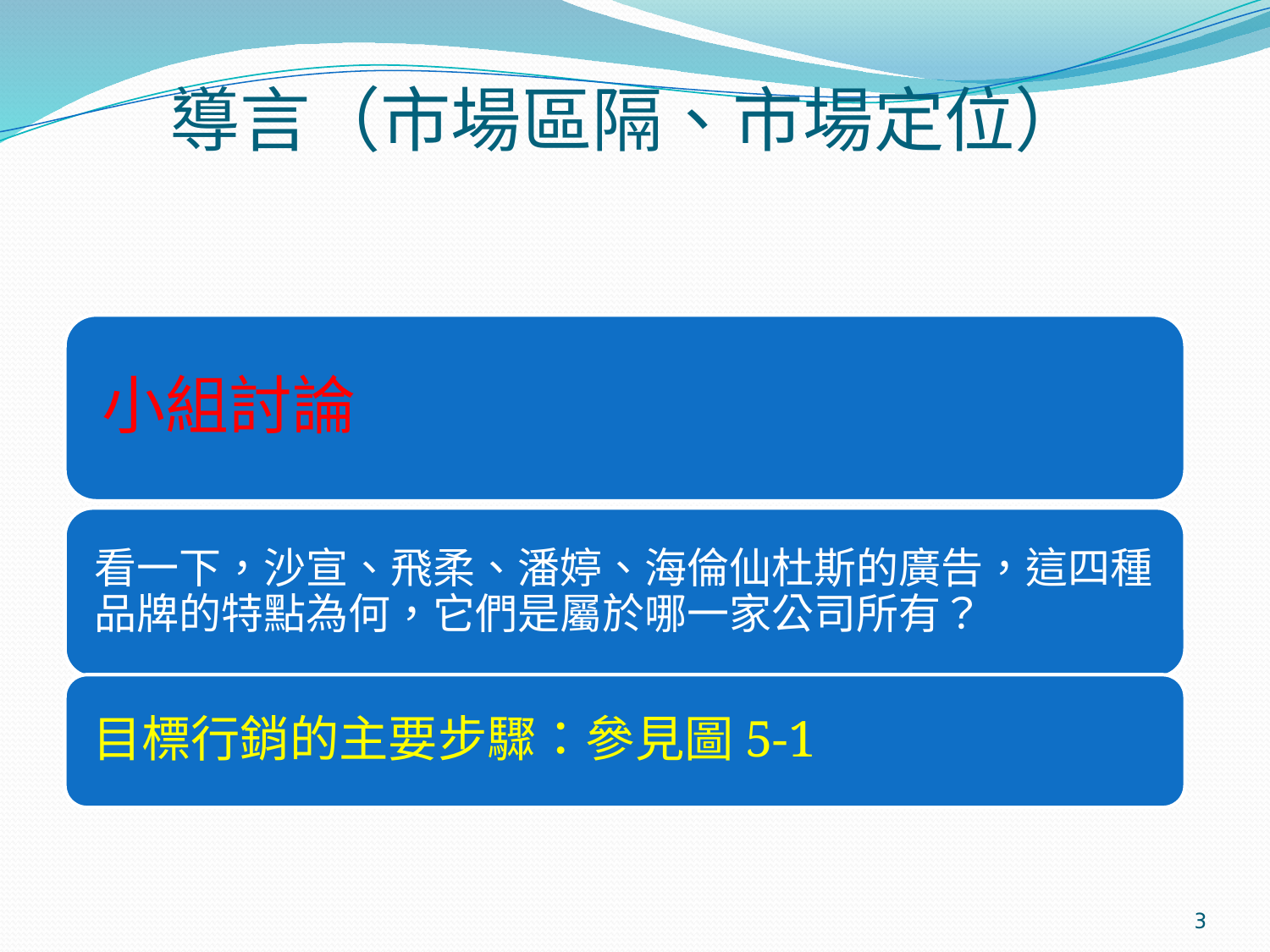

# 導言（市場區隔、市場定位）
小組討論
看一下，沙宣、飛柔、潘婷、海倫仙杜斯的廣告，這四種品牌的特點為何，它們是屬於哪一家公司所有？
目標行銷的主要步驟：參見圖5-1
3